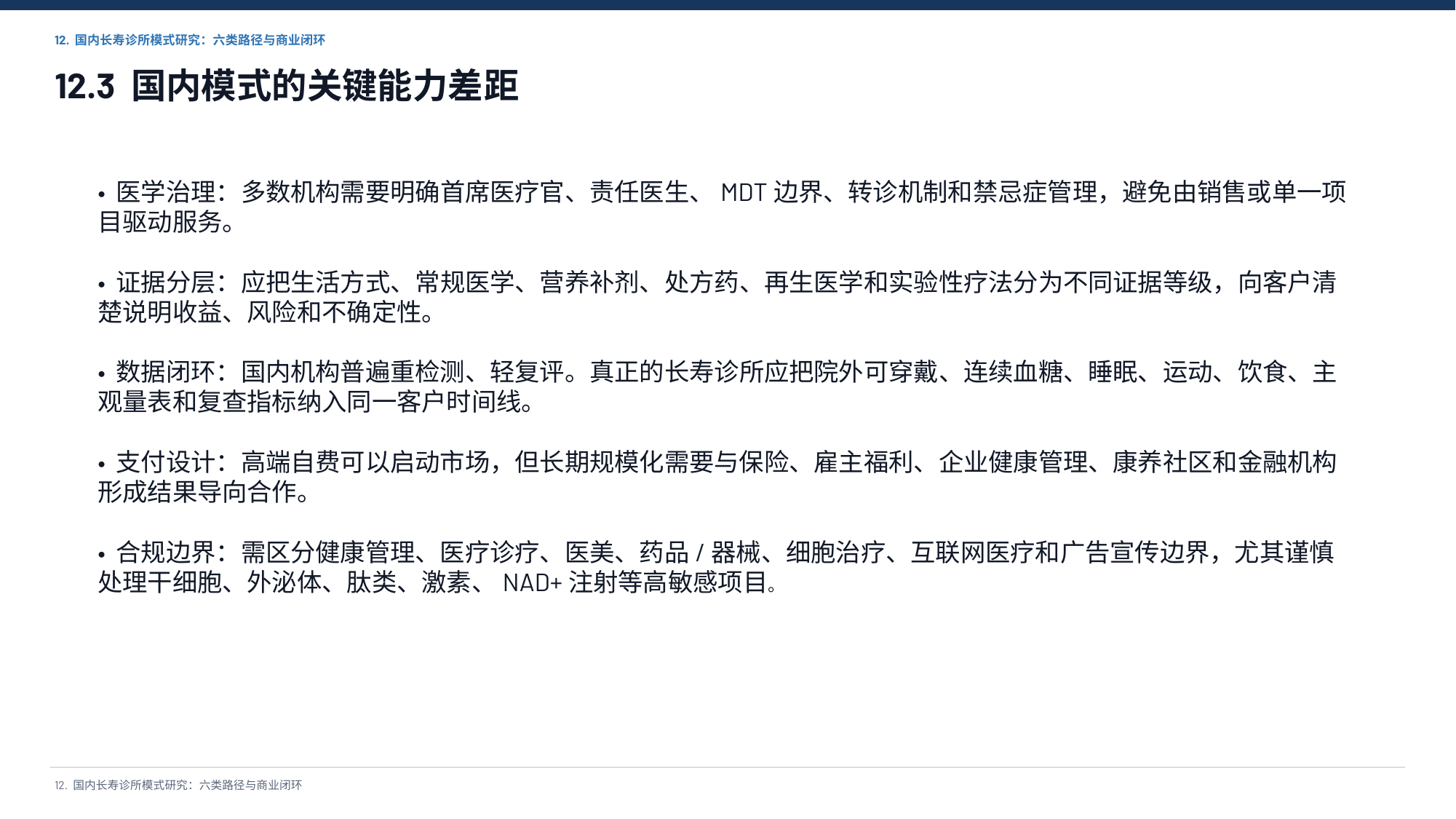

12. 国内长寿诊所模式研究：六类路径与商业闭环
12.3 国内模式的关键能力差距
• 医学治理：多数机构需要明确首席医疗官、责任医生、MDT边界、转诊机制和禁忌症管理，避免由销售或单一项目驱动服务。

• 证据分层：应把生活方式、常规医学、营养补剂、处方药、再生医学和实验性疗法分为不同证据等级，向客户清楚说明收益、风险和不确定性。

• 数据闭环：国内机构普遍重检测、轻复评。真正的长寿诊所应把院外可穿戴、连续血糖、睡眠、运动、饮食、主观量表和复查指标纳入同一客户时间线。

• 支付设计：高端自费可以启动市场，但长期规模化需要与保险、雇主福利、企业健康管理、康养社区和金融机构形成结果导向合作。

• 合规边界：需区分健康管理、医疗诊疗、医美、药品/器械、细胞治疗、互联网医疗和广告宣传边界，尤其谨慎处理干细胞、外泌体、肽类、激素、NAD+注射等高敏感项目。

12. 国内长寿诊所模式研究：六类路径与商业闭环